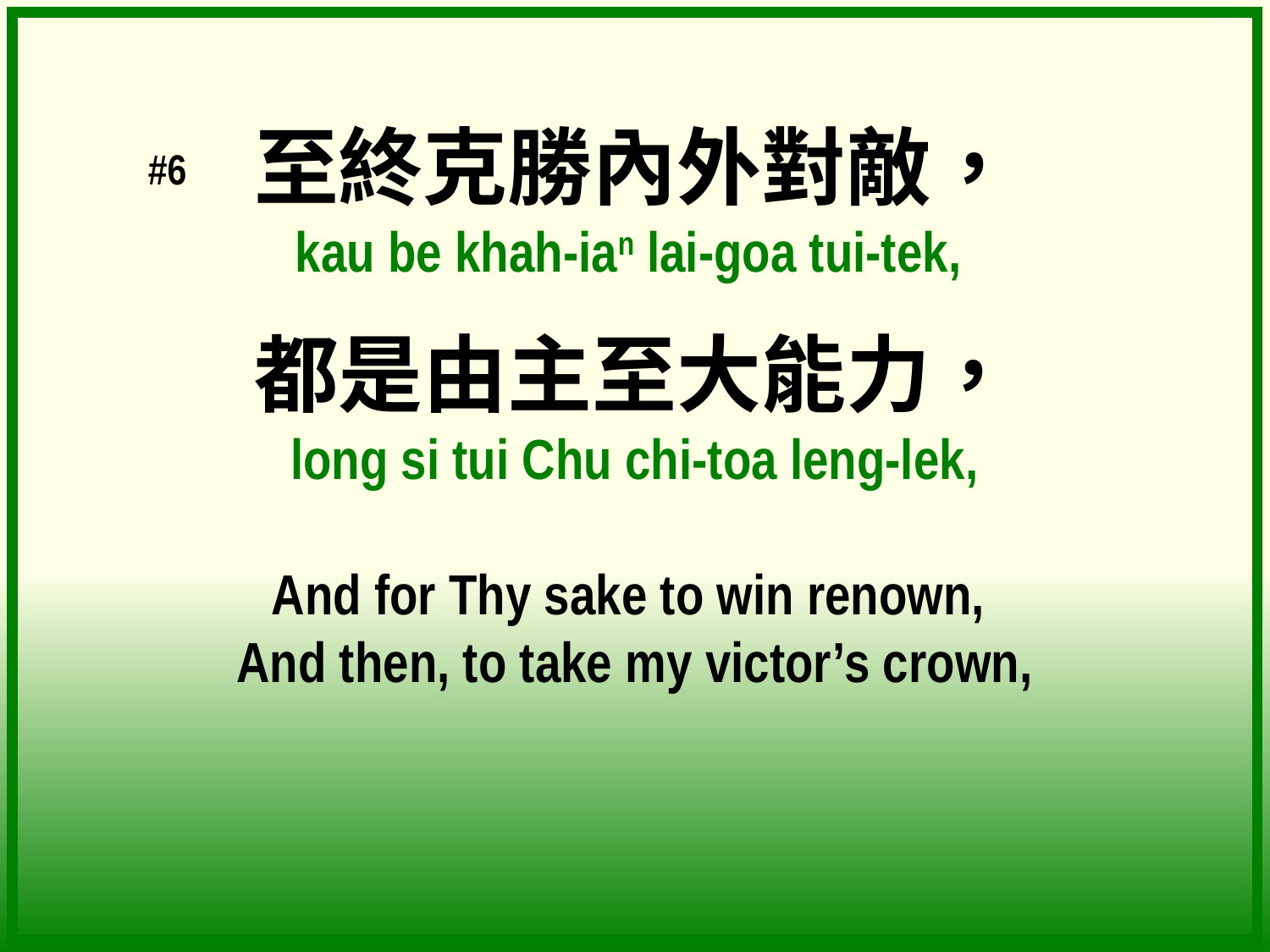

至終克勝內外對敵，
kau be khah-ian lai-goa tui-tek,

都是由主至大能力，
long si tui Chu chi-toa leng-lek,

And for Thy sake to win renown,
And then, to take my victor’s crown,

#6